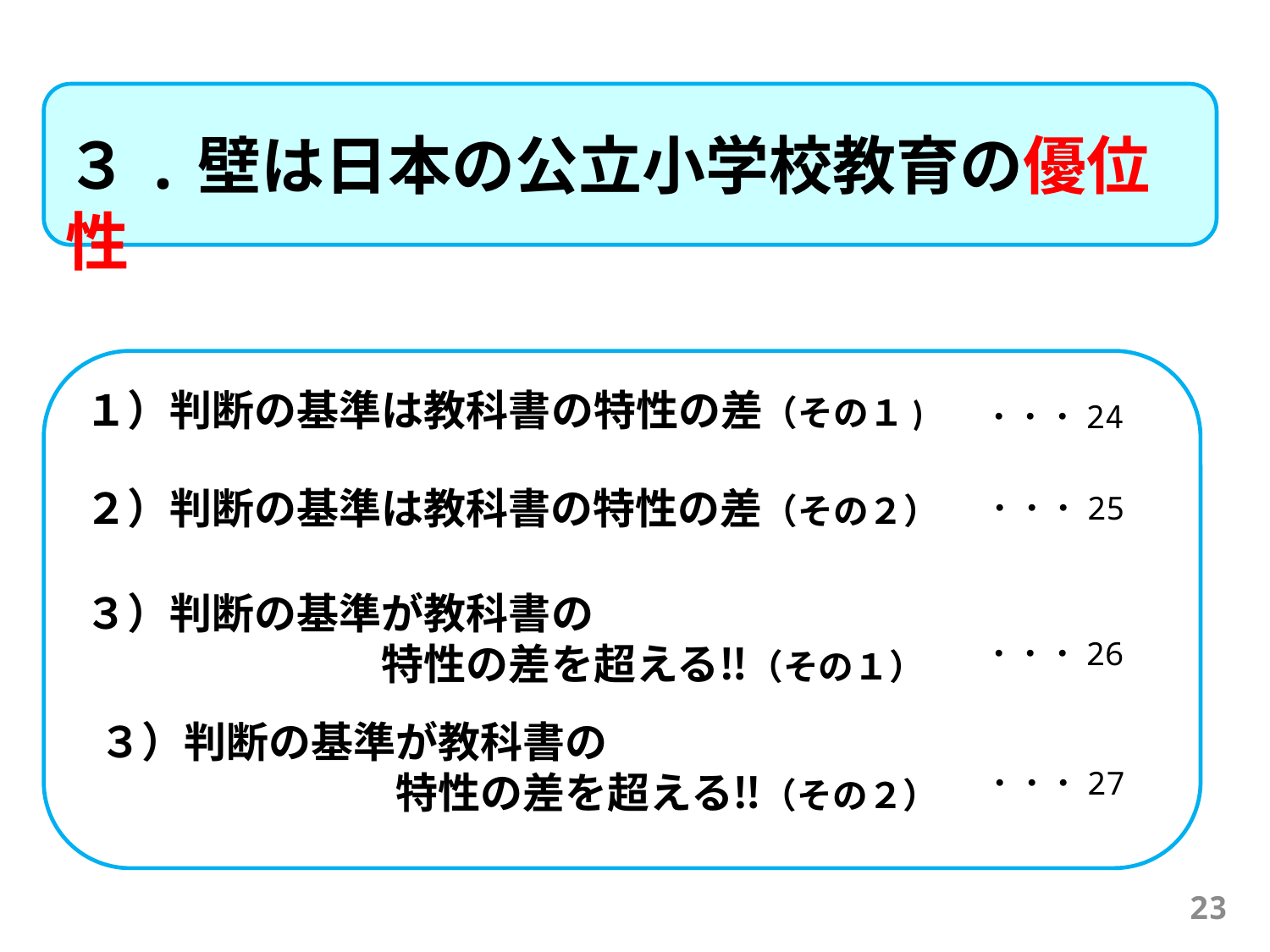

３.壁は日本の公立小学校教育の優位性

１）判断の基準は教科書の特性の差（その１)
・・・24
２）判断の基準は教科書の特性の差（その２）
・・・25
３）判断の基準が教科書の
　　　　　　　特性の差を超える‼（その１）
・・・26
３）判断の基準が教科書の
　　　　　　　特性の差を超える‼（その２）
・・・27
23